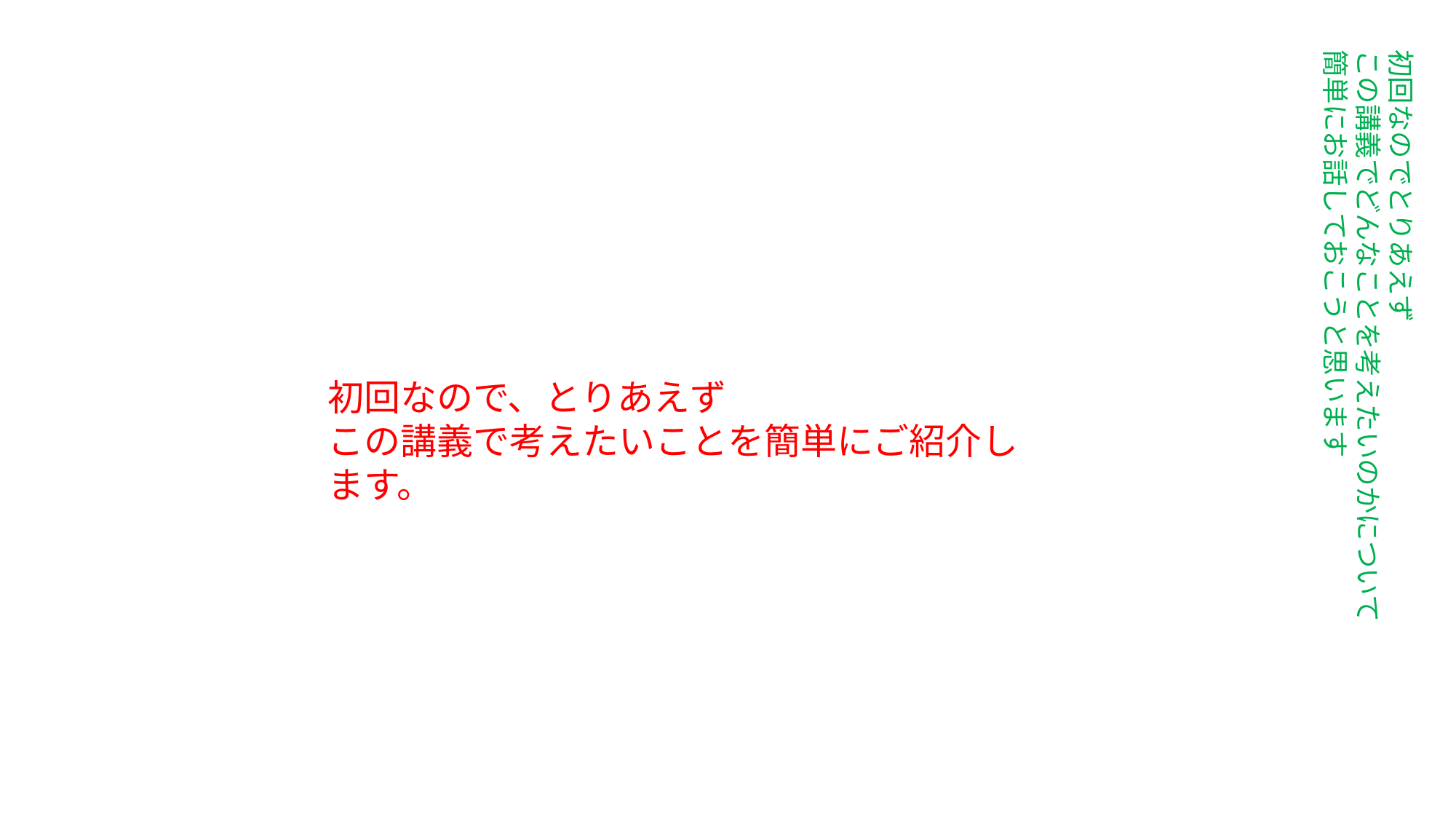

初回なのでとりあえず
この講義でどんなことを考えたいのかについて
簡単にお話しておこうと思います
初回なので、とりあえず
この講義で考えたいことを簡単にご紹介します。